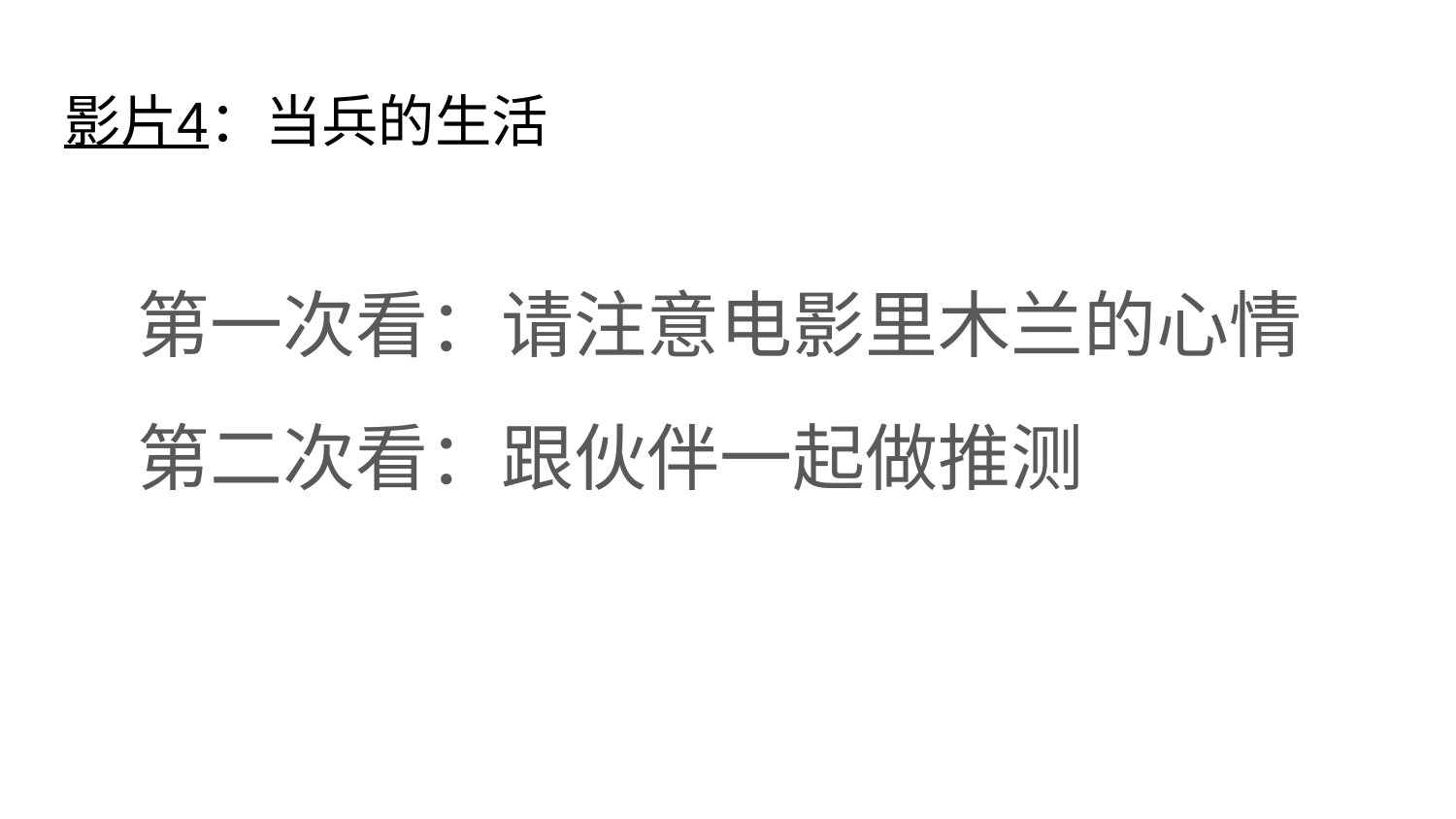

# 影片4：当兵的生活

第一次看：请注意电影里木兰的心情
第二次看：跟伙伴一起做推测